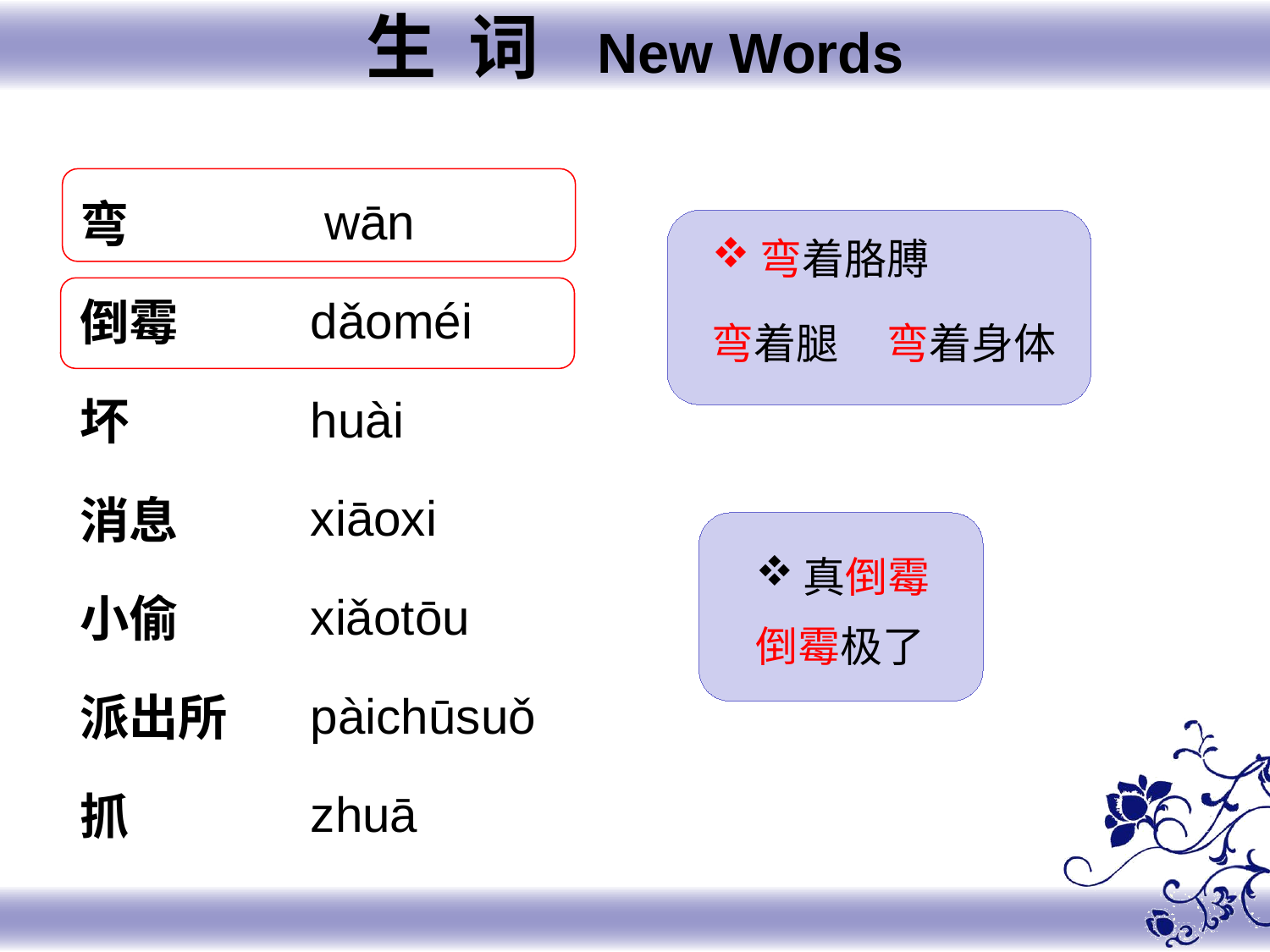

生  词   New Words
 wān
dǎoméi
huài
xiāoxi
xiǎotōu
pàichūsuǒ
zhuā
弯
倒霉
坏
消息
小偷
派出所
抓

弯着胳膊
弯着腿     弯着身体

真倒霉
倒霉极了